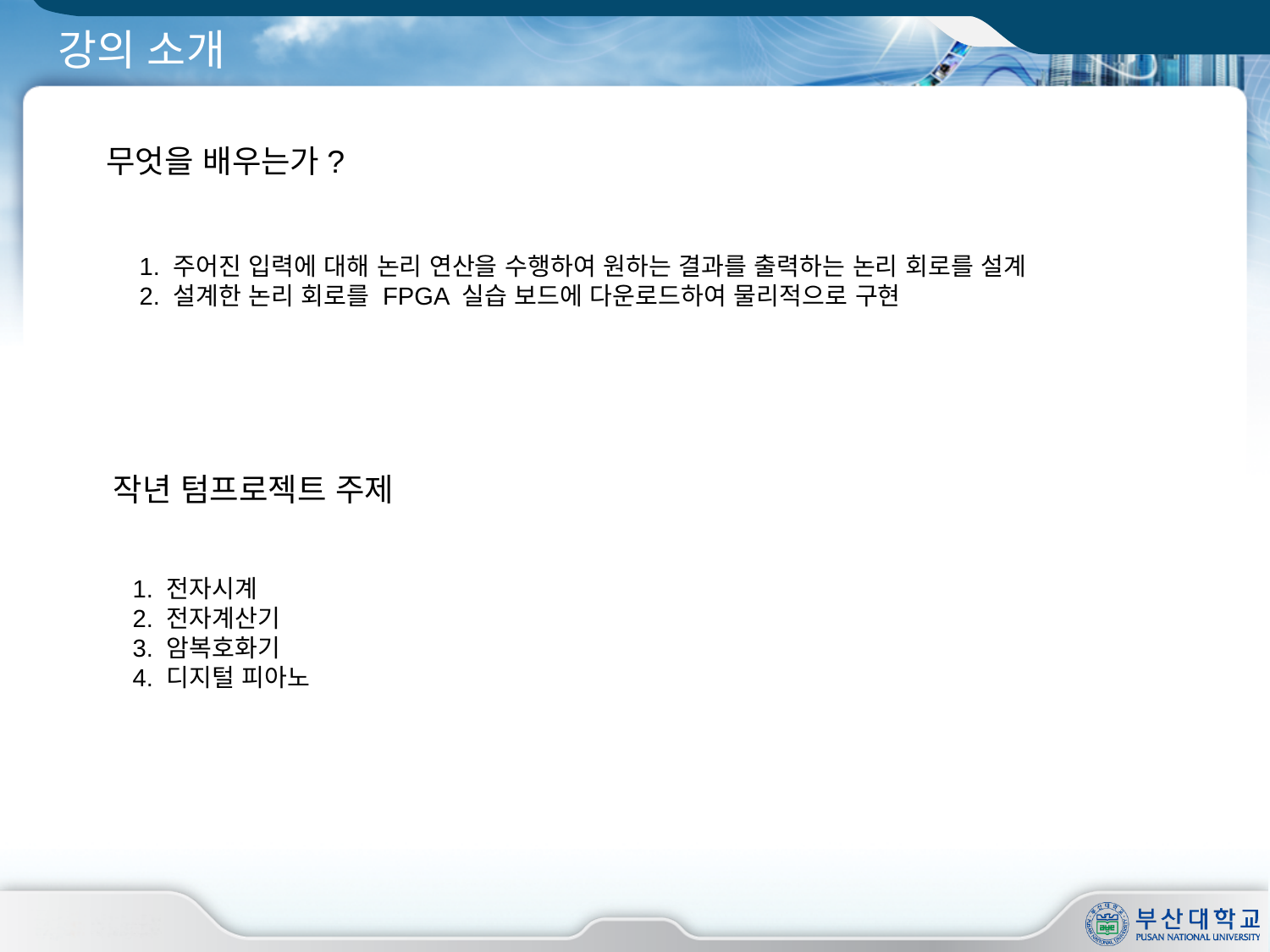

# 강의 소개
무엇을 배우는가?
1. 주어진 입력에 대해 논리 연산을 수행하여 원하는 결과를 출력하는 논리 회로를 설계
2. 설계한 논리 회로를 FPGA 실습 보드에 다운로드하여 물리적으로 구현
작년 텀프로젝트 주제
1. 전자시계
2. 전자계산기
3. 암복호화기
4. 디지털 피아노